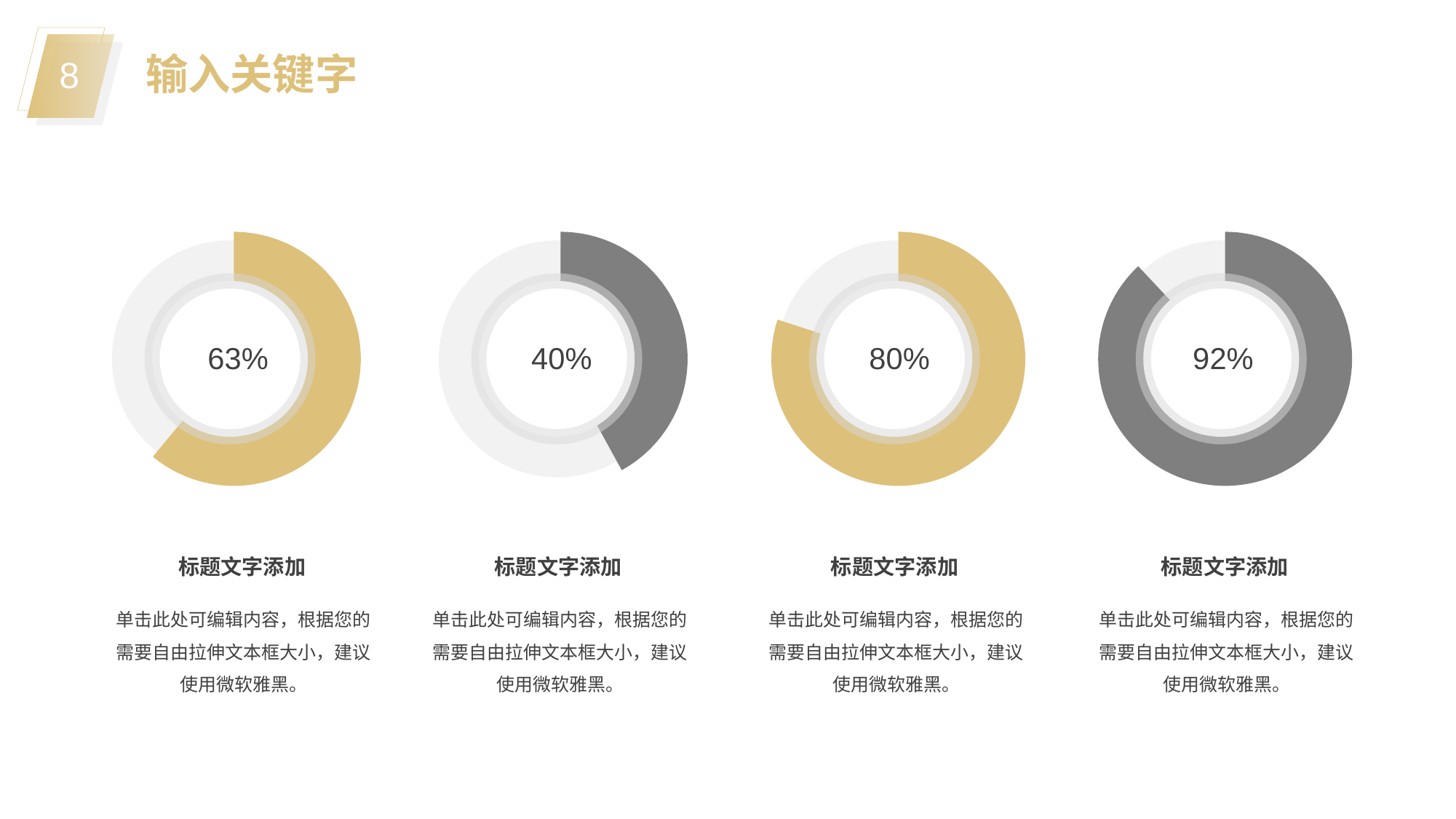

输入关键字

63%

40%

80%

92%
标题文字添加
单击此处可编辑内容，根据您的需要自由拉伸文本框大小，建议使用微软雅黑。
标题文字添加
单击此处可编辑内容，根据您的需要自由拉伸文本框大小，建议使用微软雅黑。
标题文字添加
单击此处可编辑内容，根据您的需要自由拉伸文本框大小，建议使用微软雅黑。
标题文字添加
单击此处可编辑内容，根据您的需要自由拉伸文本框大小，建议使用微软雅黑。